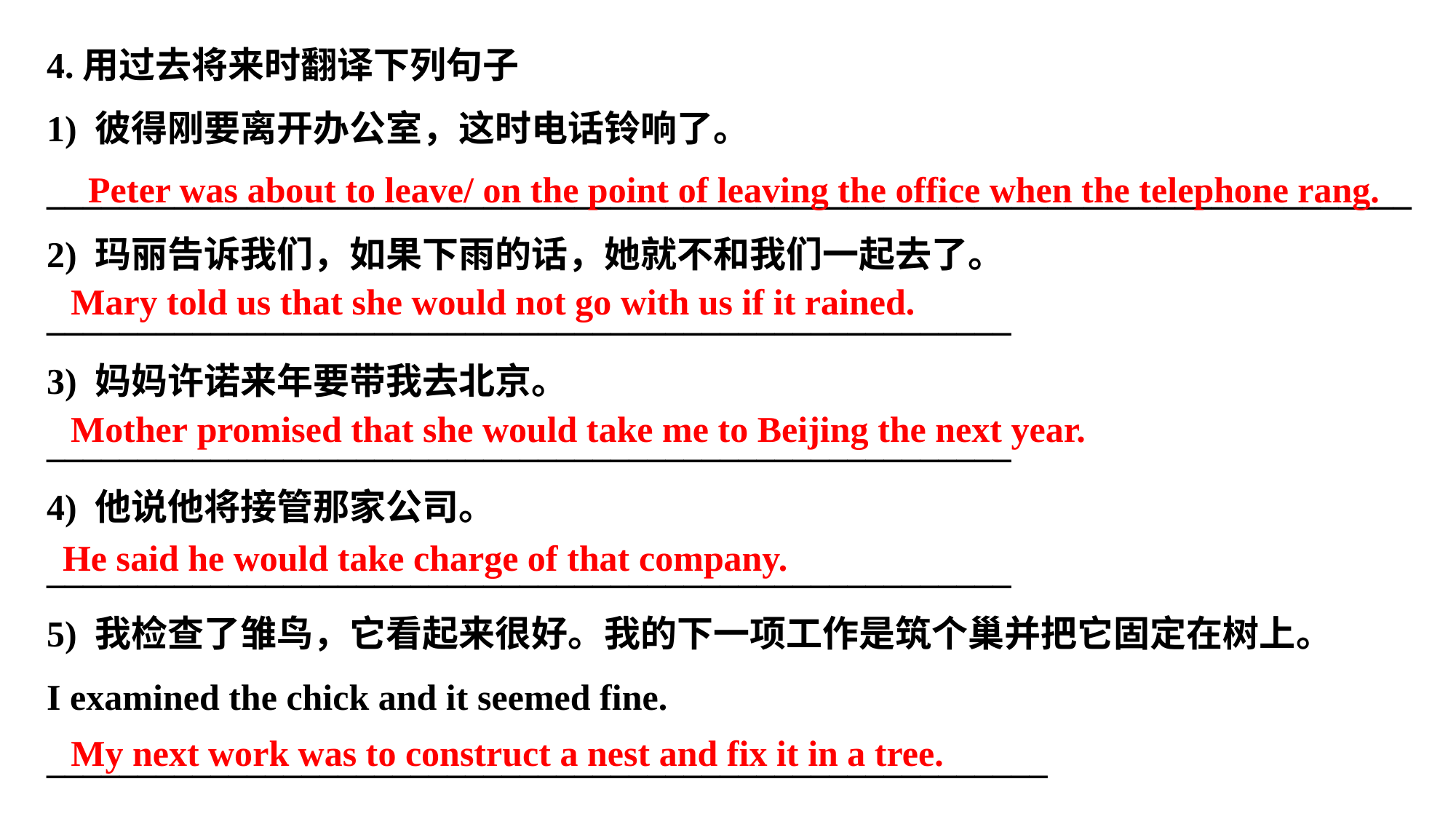

4.用过去将来时翻译下列句子
1) 彼得刚要离开办公室，这时电话铃响了。
___________________________________________________________________________
2) 玛丽告诉我们，如果下雨的话，她就不和我们一起去了。
_____________________________________________________
3) 妈妈许诺来年要带我去北京。
_____________________________________________________
4) 他说他将接管那家公司。
_____________________________________________________
5) 我检查了雏鸟，它看起来很好。我的下一项工作是筑个巢并把它固定在树上。
I examined the chick and it seemed fine.
_______________________________________________________
Peter was about to leave/ on the point of leaving the office when the telephone rang.
Mary told us that she would not go with us if it rained.
Mother promised that she would take me to Beijing the next year.
He said he would take charge of that company.
My next work was to construct a nest and fix it in a tree.